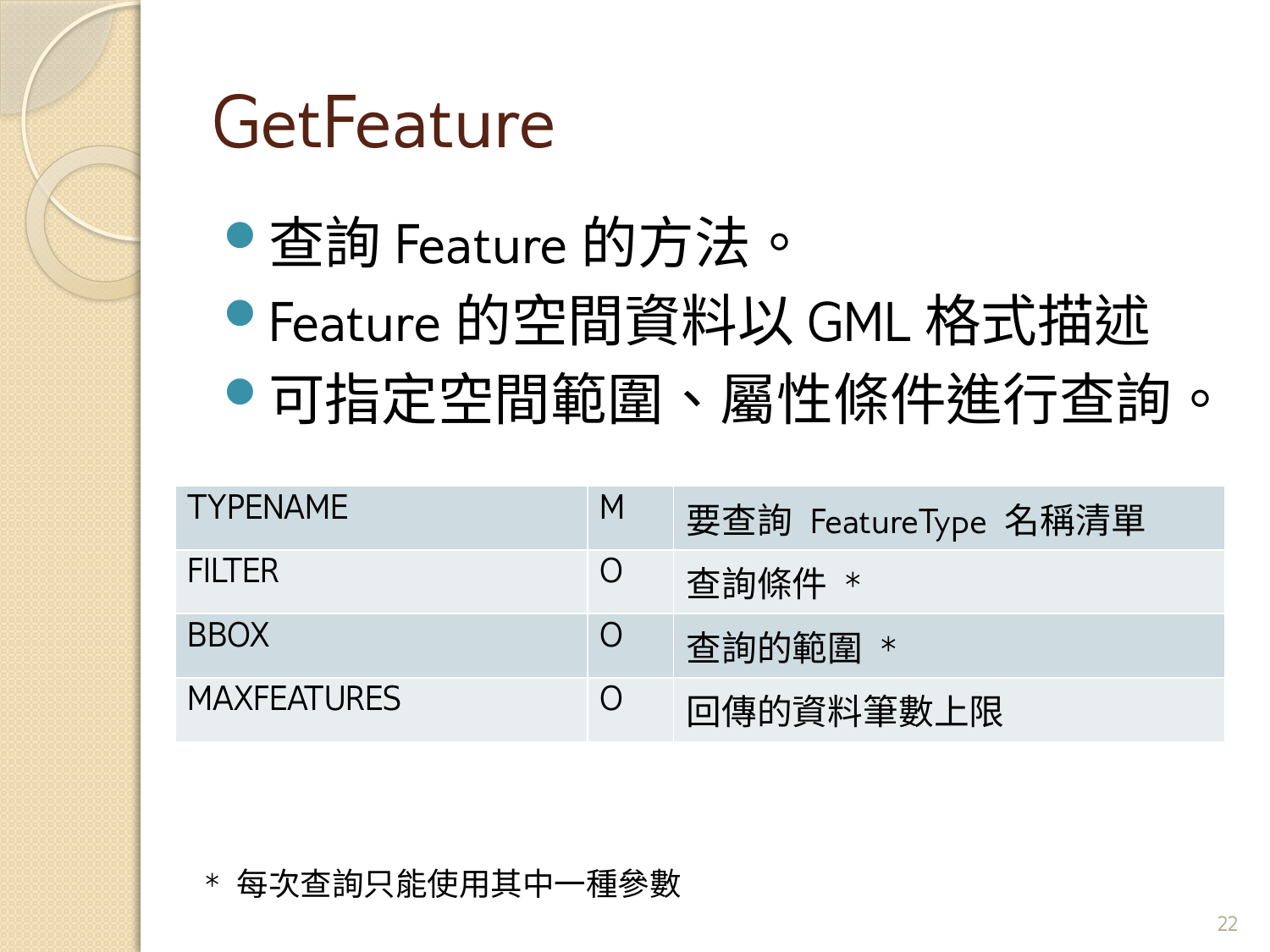

# GetFeature
查詢Feature的方法。
Feature的空間資料以GML格式描述
可指定空間範圍、屬性條件進行查詢。
| TYPENAME | M | 要查詢 FeatureType 名稱清單 |
| --- | --- | --- |
| FILTER | O | 查詢條件 \* |
| BBOX | O | 查詢的範圍 \* |
| MAXFEATURES | O | 回傳的資料筆數上限 |
* 每次查詢只能使用其中一種參數
22